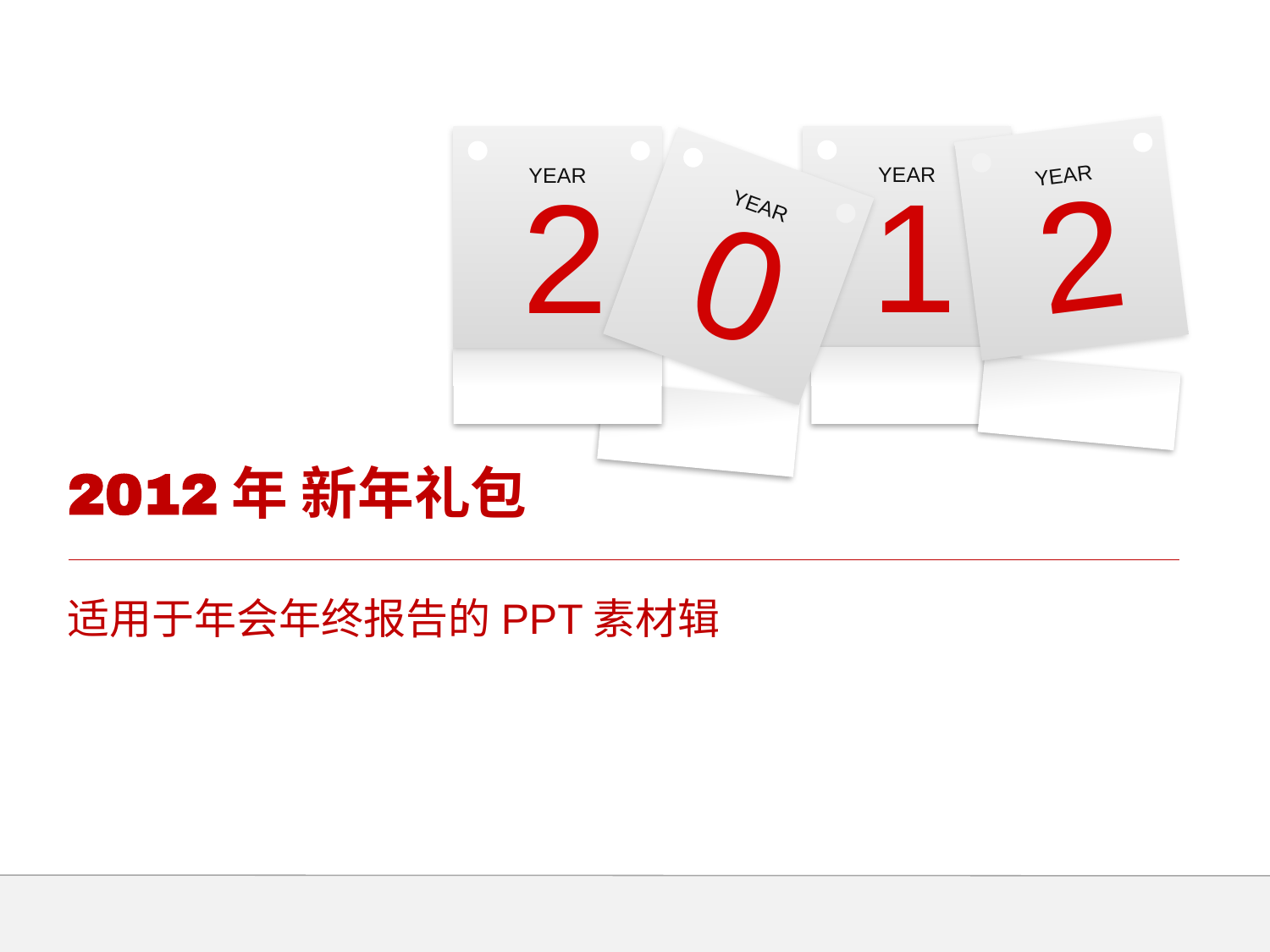

1
YEAR

2
YEAR

2
YEAR

0
YEAR

# 2012年 新年礼包
适用于年会年终报告的PPT素材辑